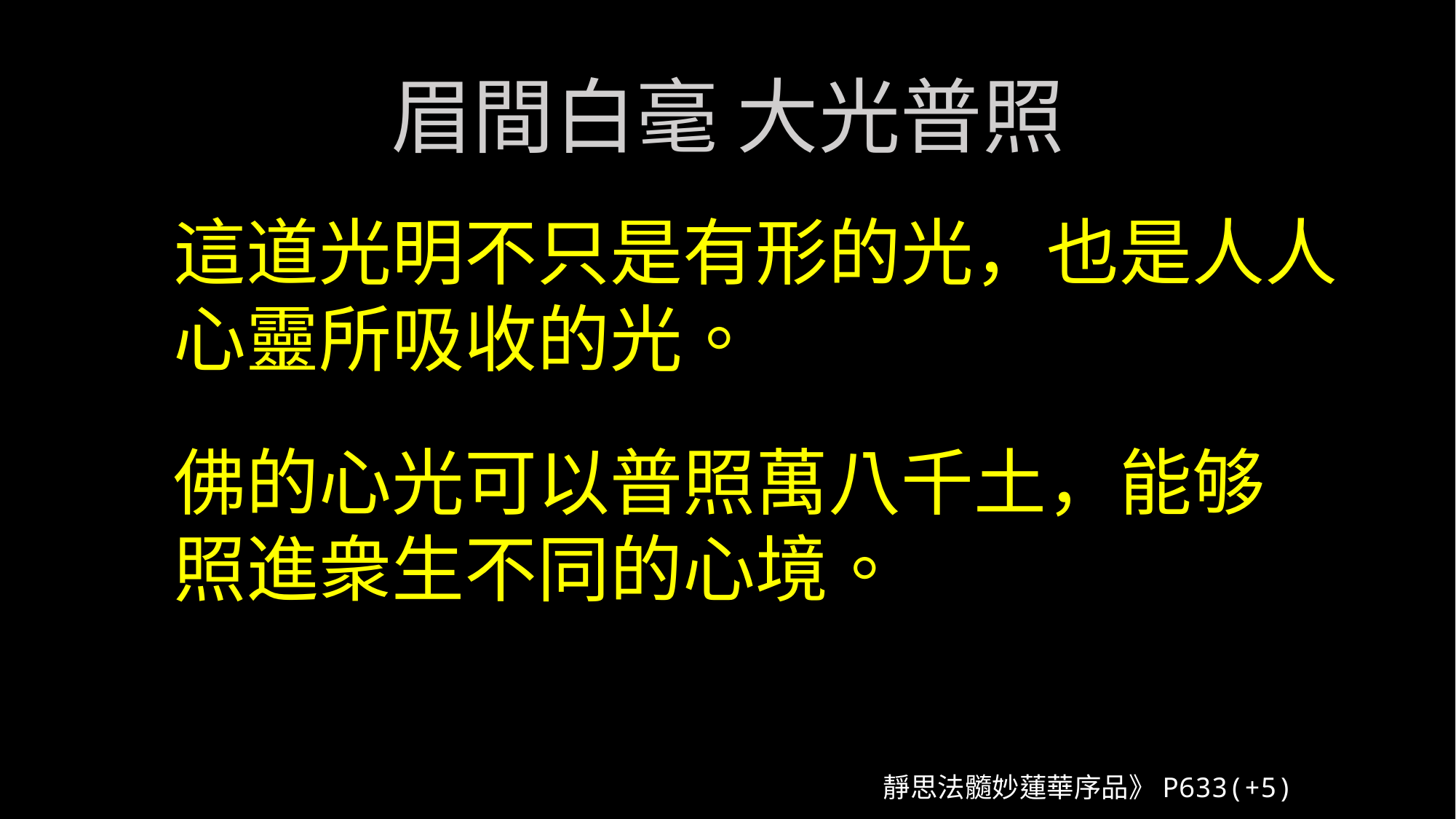

# 眉間白毫 大光普照
這道光明不只是有形的光，也是人人心靈所吸收的光。
佛的心光可以普照萬八千土，能够照進衆生不同的心境。
靜思法髓妙蓮華序品》P633(+5)